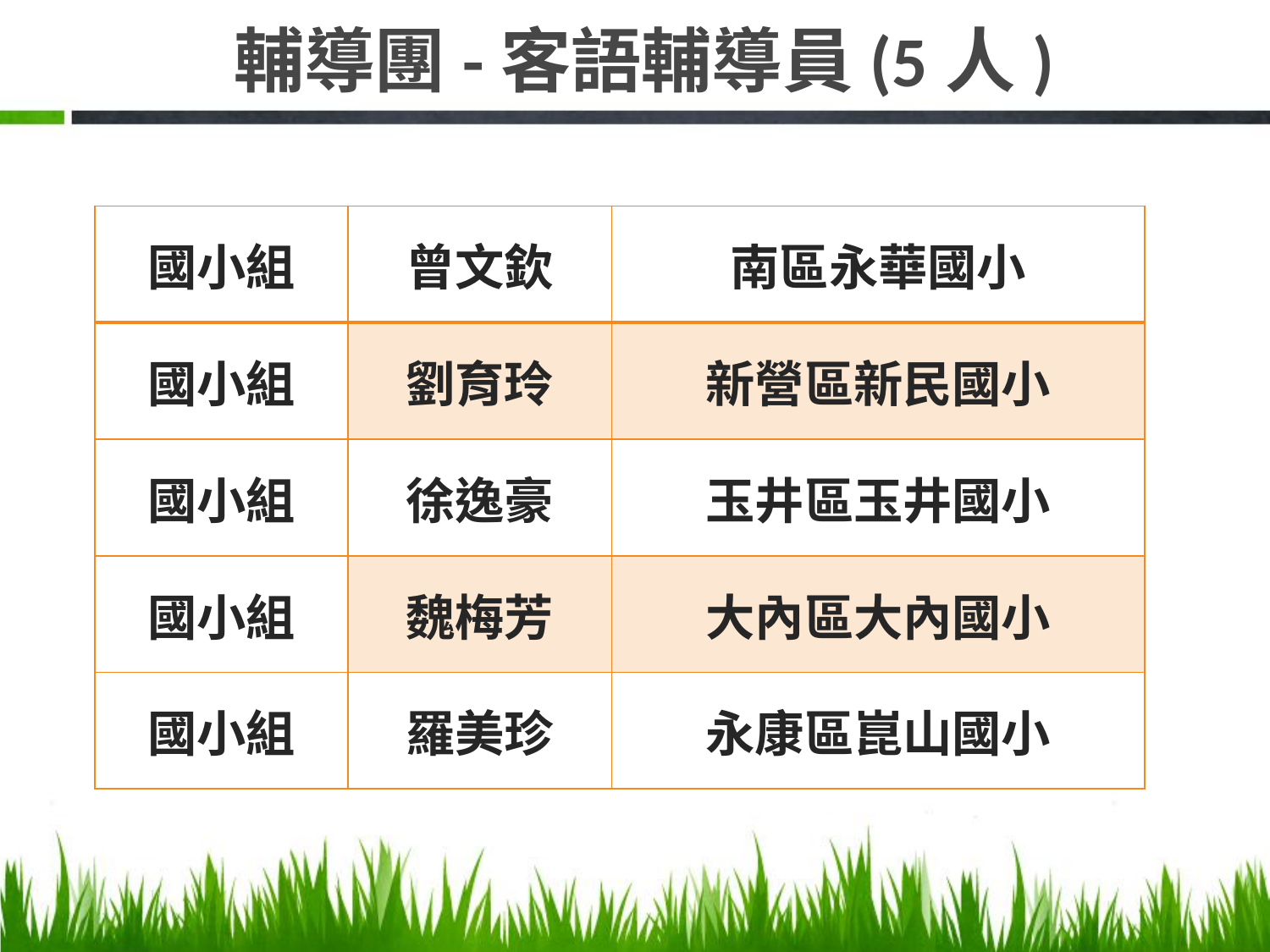

# 輔導團-客語輔導員(5人)
| 國小組 | 曾文欽 | 南區永華國小 |
| --- | --- | --- |
| 國小組 | 劉育玲 | 新營區新民國小 |
| 國小組 | 徐逸豪 | 玉井區玉井國小 |
| 國小組 | 魏梅芳 | 大內區大內國小 |
| 國小組 | 羅美珍 | 永康區崑山國小 |